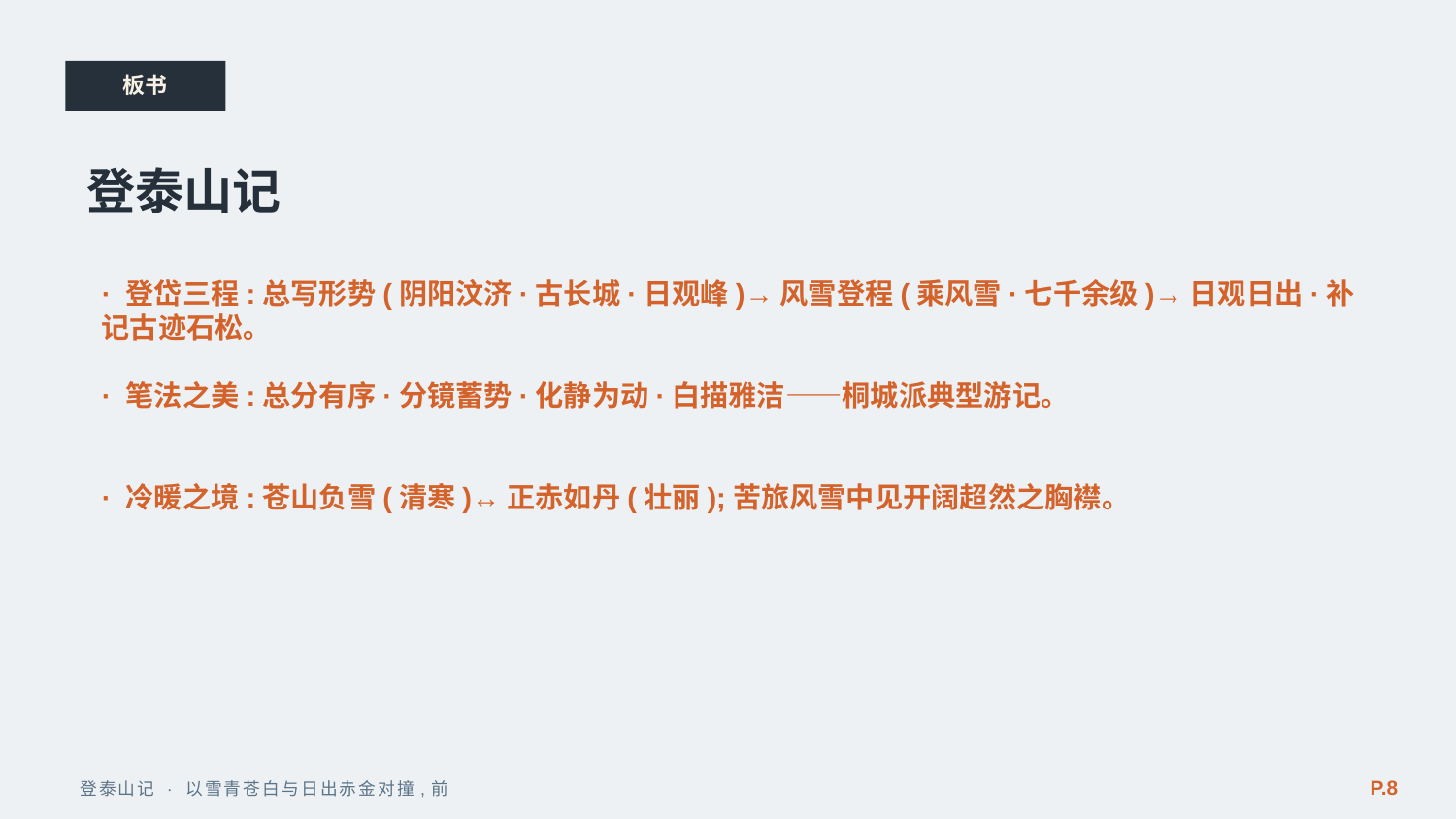

板书

登泰山记
· 登岱三程:总写形势(阴阳汶济·古长城·日观峰)→风雪登程(乘风雪·七千余级)→日观日出·补记古迹石松。
· 笔法之美:总分有序·分镜蓄势·化静为动·白描雅洁——桐城派典型游记。
· 冷暖之境:苍山负雪(清寒)↔正赤如丹(壮丽);苦旅风雪中见开阔超然之胸襟。
P.8
登泰山记 · 以雪青苍白与日出赤金对撞,前